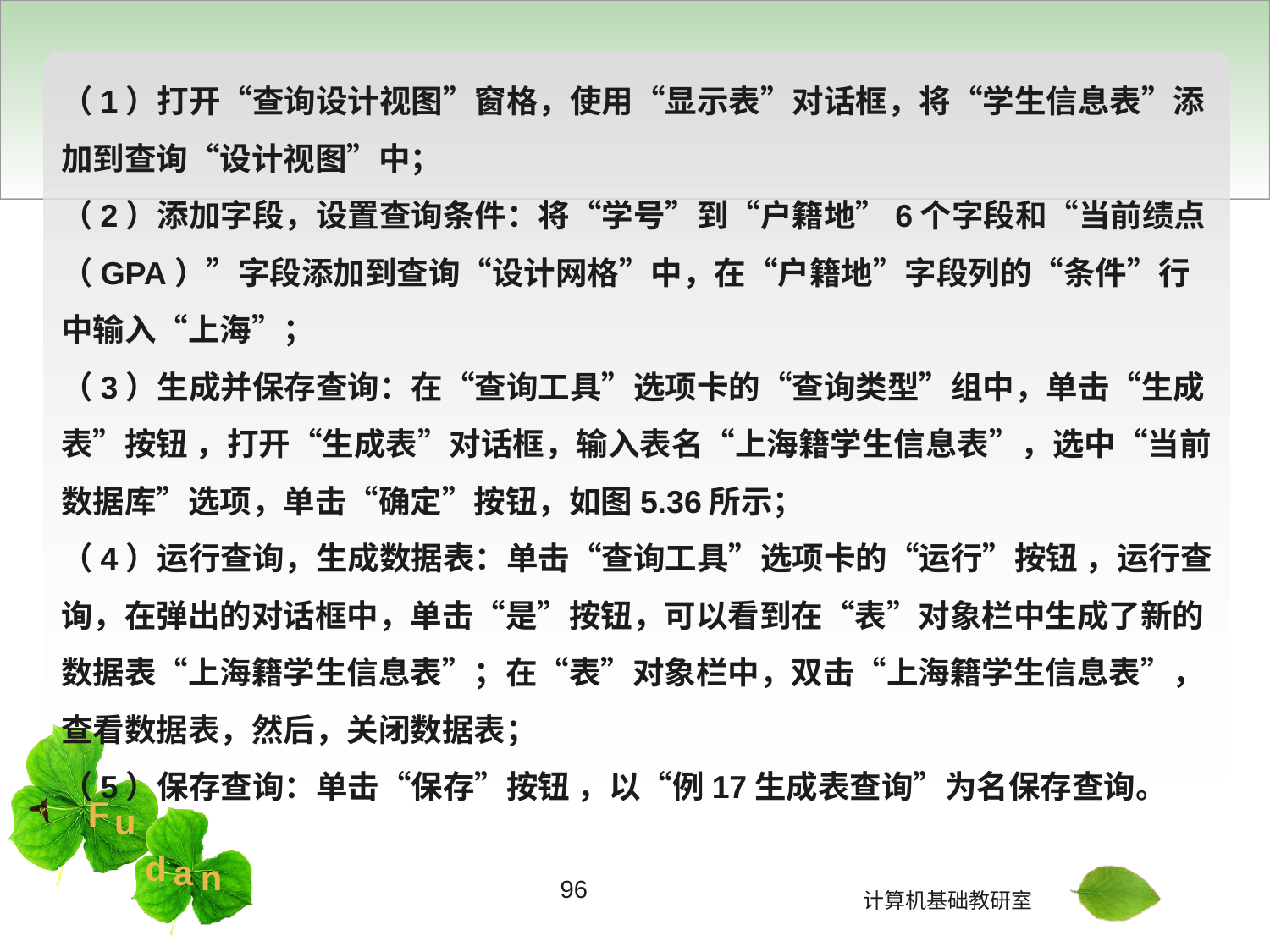

（1）打开“查询设计视图”窗格，使用“显示表”对话框，将“学生信息表”添加到查询“设计视图”中；
（2）添加字段，设置查询条件：将“学号”到“户籍地”6个字段和“当前绩点（GPA）”字段添加到查询“设计网格”中，在“户籍地”字段列的“条件”行中输入“上海”；
（3）生成并保存查询：在“查询工具”选项卡的“查询类型”组中，单击“生成表”按钮 ，打开“生成表”对话框，输入表名“上海籍学生信息表”，选中“当前数据库”选项，单击“确定”按钮，如图5.36所示；
（4）运行查询，生成数据表：单击“查询工具”选项卡的“运行”按钮 ，运行查询，在弹出的对话框中，单击“是”按钮，可以看到在“表”对象栏中生成了新的数据表“上海籍学生信息表”；在“表”对象栏中，双击“上海籍学生信息表”，查看数据表，然后，关闭数据表；
（5）保存查询：单击“保存”按钮 ，以“例17生成表查询”为名保存查询。
96